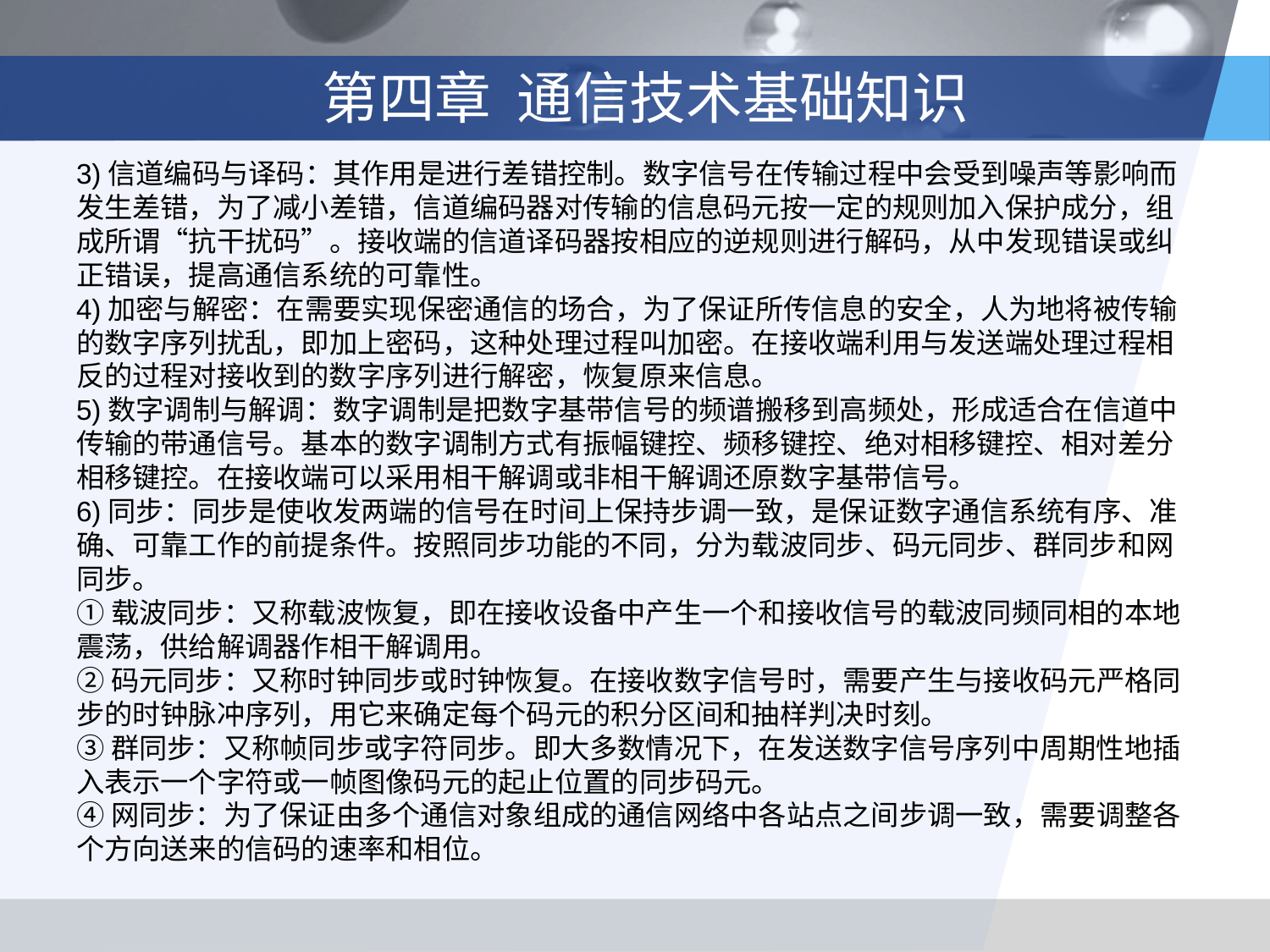

# 第四章  通信技术基础知识
3)信道编码与译码：其作用是进行差错控制。数字信号在传输过程中会受到噪声等影响而发生差错，为了减小差错，信道编码器对传输的信息码元按一定的规则加入保护成分，组成所谓“抗干扰码”。接收端的信道译码器按相应的逆规则进行解码，从中发现错误或纠正错误，提高通信系统的可靠性。
4)加密与解密：在需要实现保密通信的场合，为了保证所传信息的安全，人为地将被传输的数字序列扰乱，即加上密码，这种处理过程叫加密。在接收端利用与发送端处理过程相反的过程对接收到的数字序列进行解密，恢复原来信息。
5)数字调制与解调：数字调制是把数字基带信号的频谱搬移到高频处，形成适合在信道中传输的带通信号。基本的数字调制方式有振幅键控、频移键控、绝对相移键控、相对差分相移键控。在接收端可以采用相干解调或非相干解调还原数字基带信号。
6)同步：同步是使收发两端的信号在时间上保持步调一致，是保证数字通信系统有序、准确、可靠工作的前提条件。按照同步功能的不同，分为载波同步、码元同步、群同步和网同步。
①载波同步：又称载波恢复，即在接收设备中产生一个和接收信号的载波同频同相的本地震荡，供给解调器作相干解调用。
②码元同步：又称时钟同步或时钟恢复。在接收数字信号时，需要产生与接收码元严格同步的时钟脉冲序列，用它来确定每个码元的积分区间和抽样判决时刻。
③群同步：又称帧同步或字符同步。即大多数情况下，在发送数字信号序列中周期性地插入表示一个字符或一帧图像码元的起止位置的同步码元。
④网同步：为了保证由多个通信对象组成的通信网络中各站点之间步调一致，需要调整各个方向送来的信码的速率和相位。